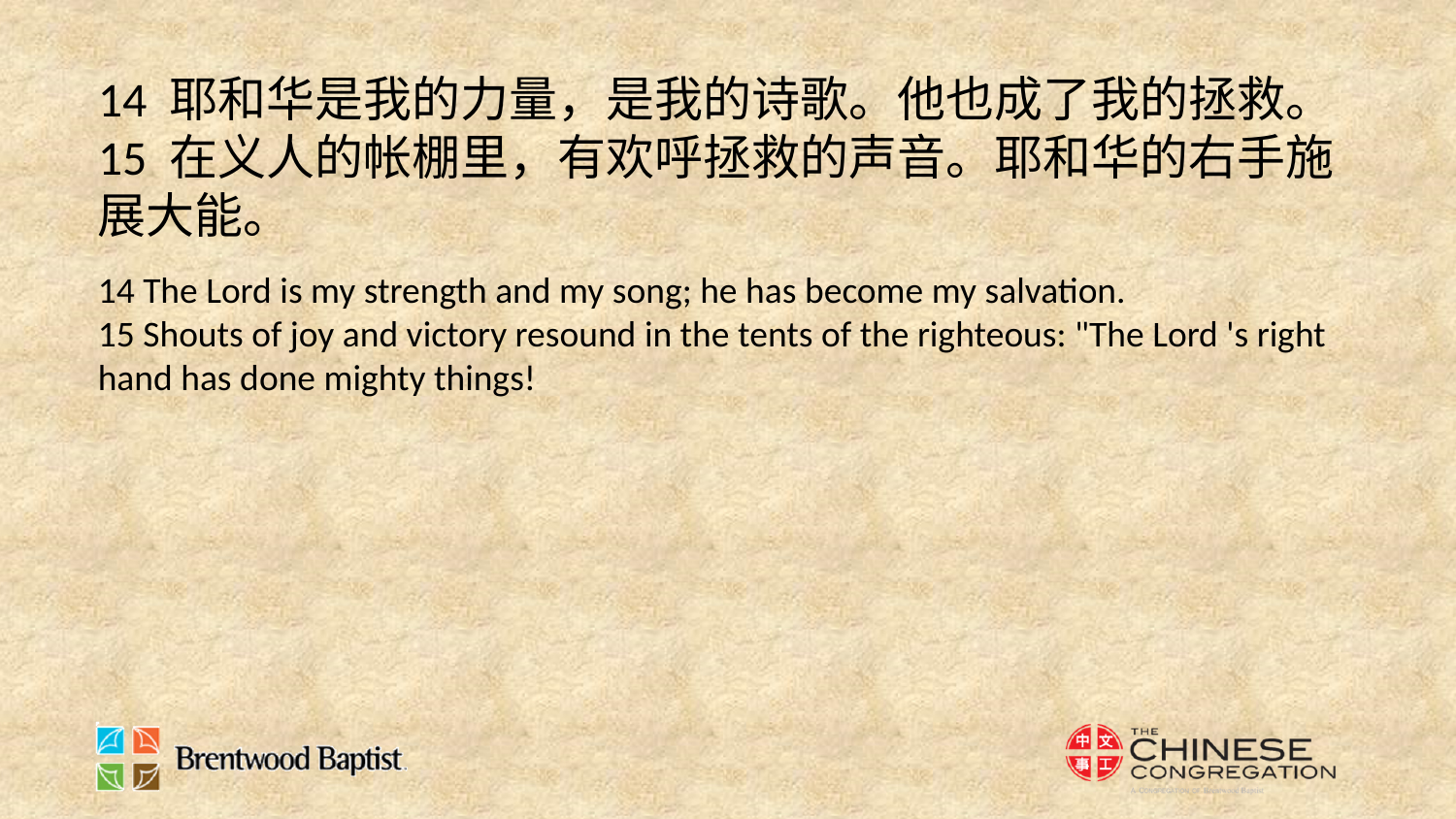

14 耶和华是我的力量，是我的诗歌。他也成了我的拯救。
15 在义人的帐棚里，有欢呼拯救的声音。耶和华的右手施展大能。

14 The Lord is my strength and my song; he has become my salvation.
15 Shouts of joy and victory resound in the tents of the righteous: "The Lord 's right hand has done mighty things!